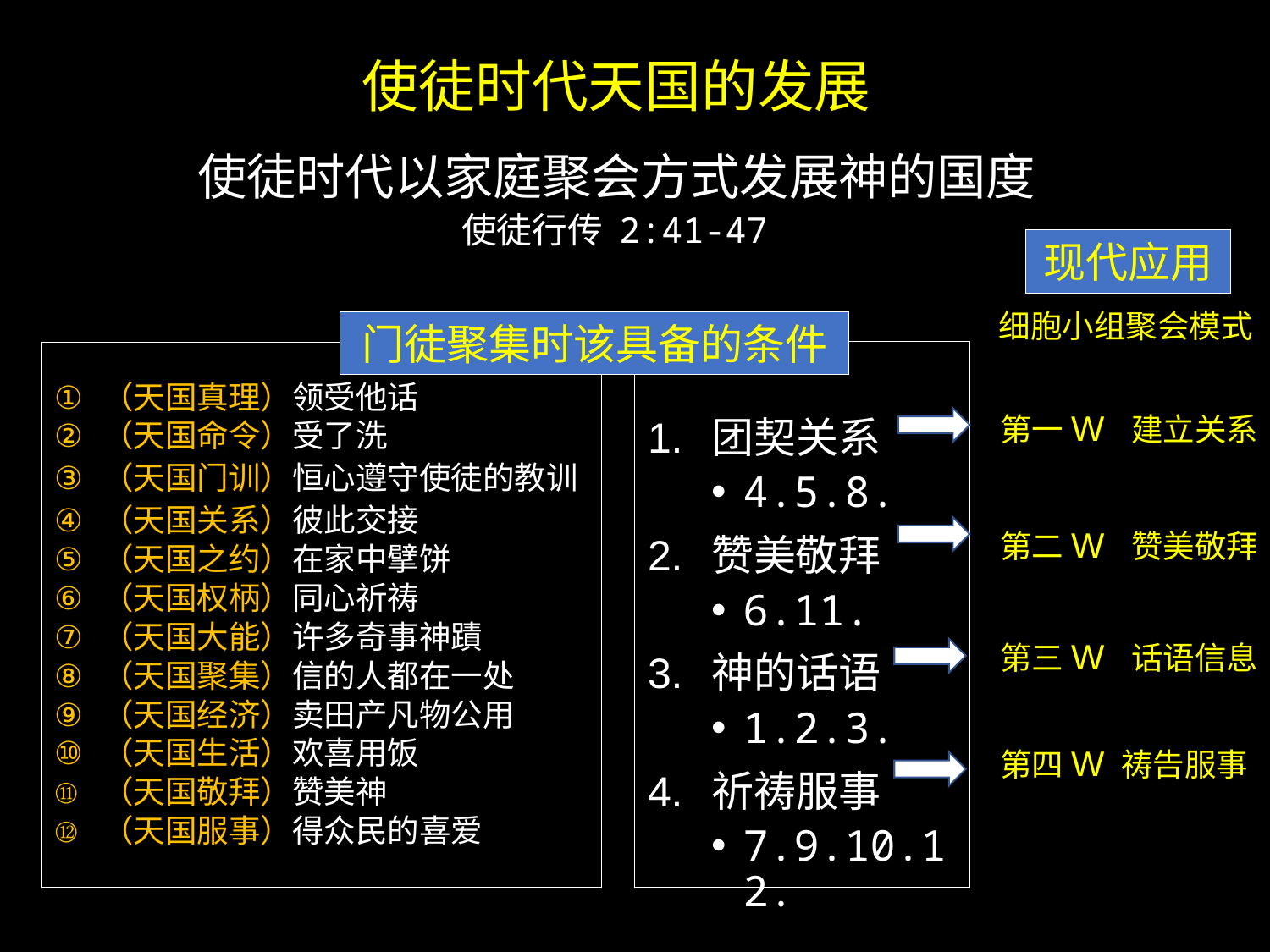

使徒时代天国的发展
使徒时代以家庭聚会方式发展神的国度
# 使徒行传 2:41-47
现代应用
细胞小组聚会模式
门徒聚集时该具备的条件

（天国真理）领受他话
（天国命令）受了洗
（天国门训）恒心遵守使徒的教训
（天国关系）彼此交接
（天国之约）在家中擘饼
（天国权柄）同心祈祷
（天国大能）许多奇事神蹟
（天国聚集）信的人都在一处
（天国经济）卖田产凡物公用
（天国生活）欢喜用饭
（天国敬拜）赞美神
（天国服事）得众民的喜爱

团契关系
4.5.8.
赞美敬拜
6.11.
神的话语
1.2.3.
祈祷服事
7.9.10.12.
第一W 建立关系

第二W 赞美敬拜

第三W 话语信息

第四W 祷告服事